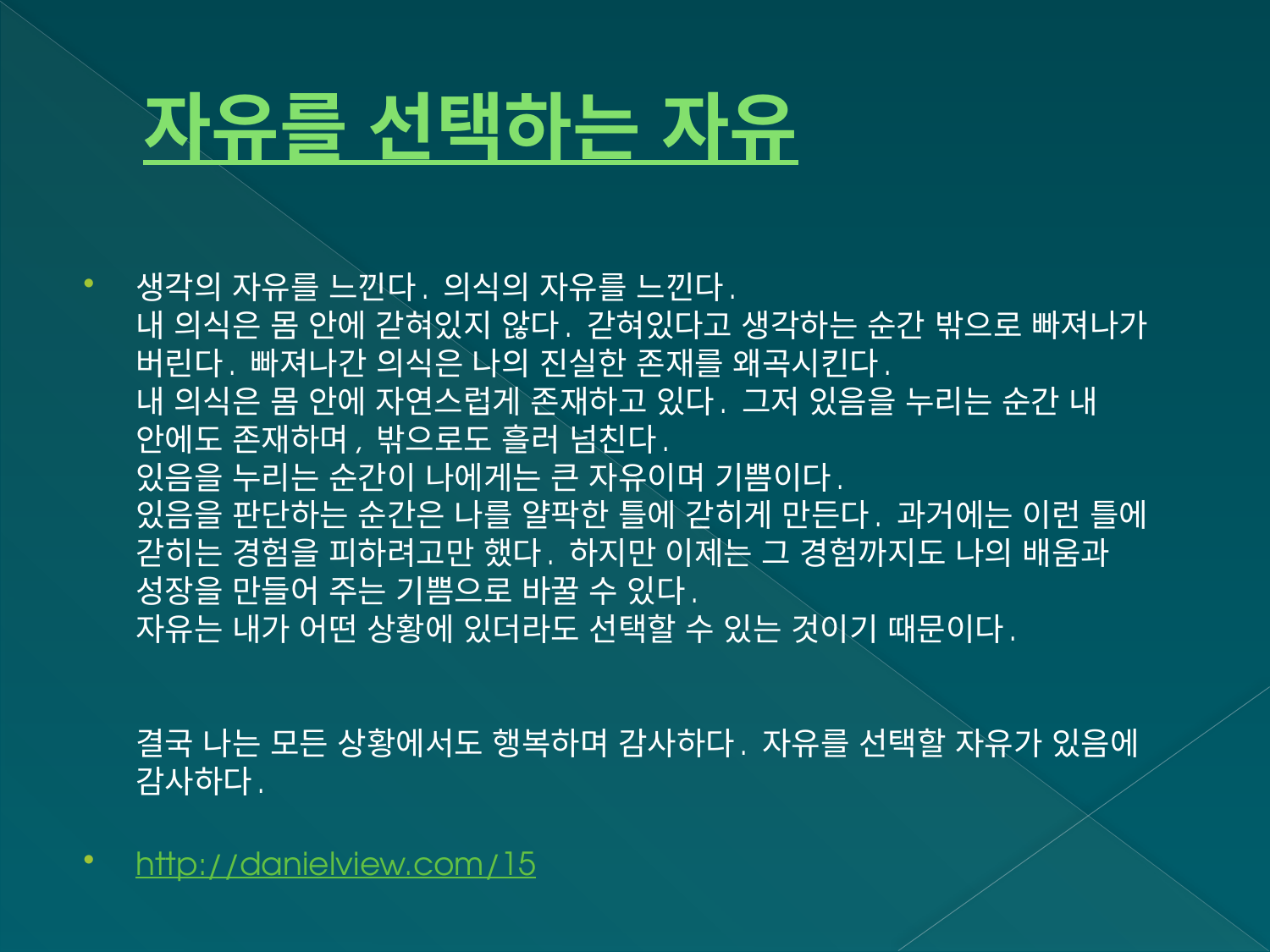

# 자유를 선택하는 자유
생각의 자유를 느낀다. 의식의 자유를 느낀다.
내 의식은 몸 안에 갇혀있지 않다. 갇혀있다고 생각하는 순간 밖으로 빠져나가 버린다. 빠져나간 의식은 나의 진실한 존재를 왜곡시킨다.
내 의식은 몸 안에 자연스럽게 존재하고 있다. 그저 있음을 누리는 순간 내 안에도 존재하며, 밖으로도 흘러 넘친다.
있음을 누리는 순간이 나에게는 큰 자유이며 기쁨이다.
있음을 판단하는 순간은 나를 얄팍한 틀에 갇히게 만든다. 과거에는 이런 틀에 갇히는 경험을 피하려고만 했다. 하지만 이제는 그 경험까지도 나의 배움과 성장을 만들어 주는 기쁨으로 바꿀 수 있다.
자유는 내가 어떤 상황에 있더라도 선택할 수 있는 것이기 때문이다.
결국 나는 모든 상황에서도 행복하며 감사하다. 자유를 선택할 자유가 있음에 감사하다.
http://danielview.com/15